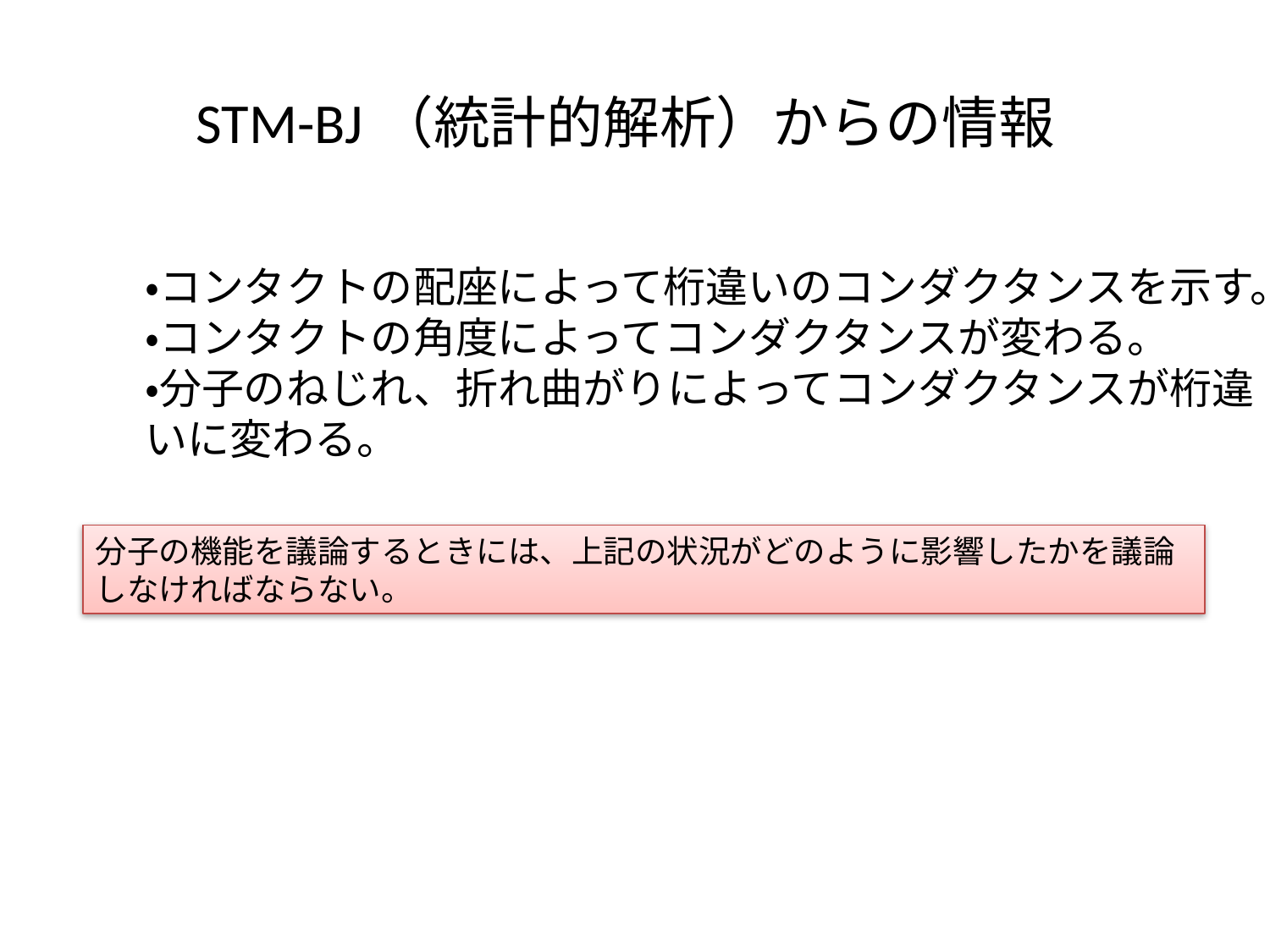

STM-BJ（統計的解析）からの情報
・コンタクトの配座によって桁違いのコンダクタンスを示す。
・コンタクトの角度によってコンダクタンスが変わる。
・分子のねじれ、折れ曲がりによってコンダクタンスが桁違いに変わる。
分子の機能を議論するときには、上記の状況がどのように影響したかを議論しなければならない。